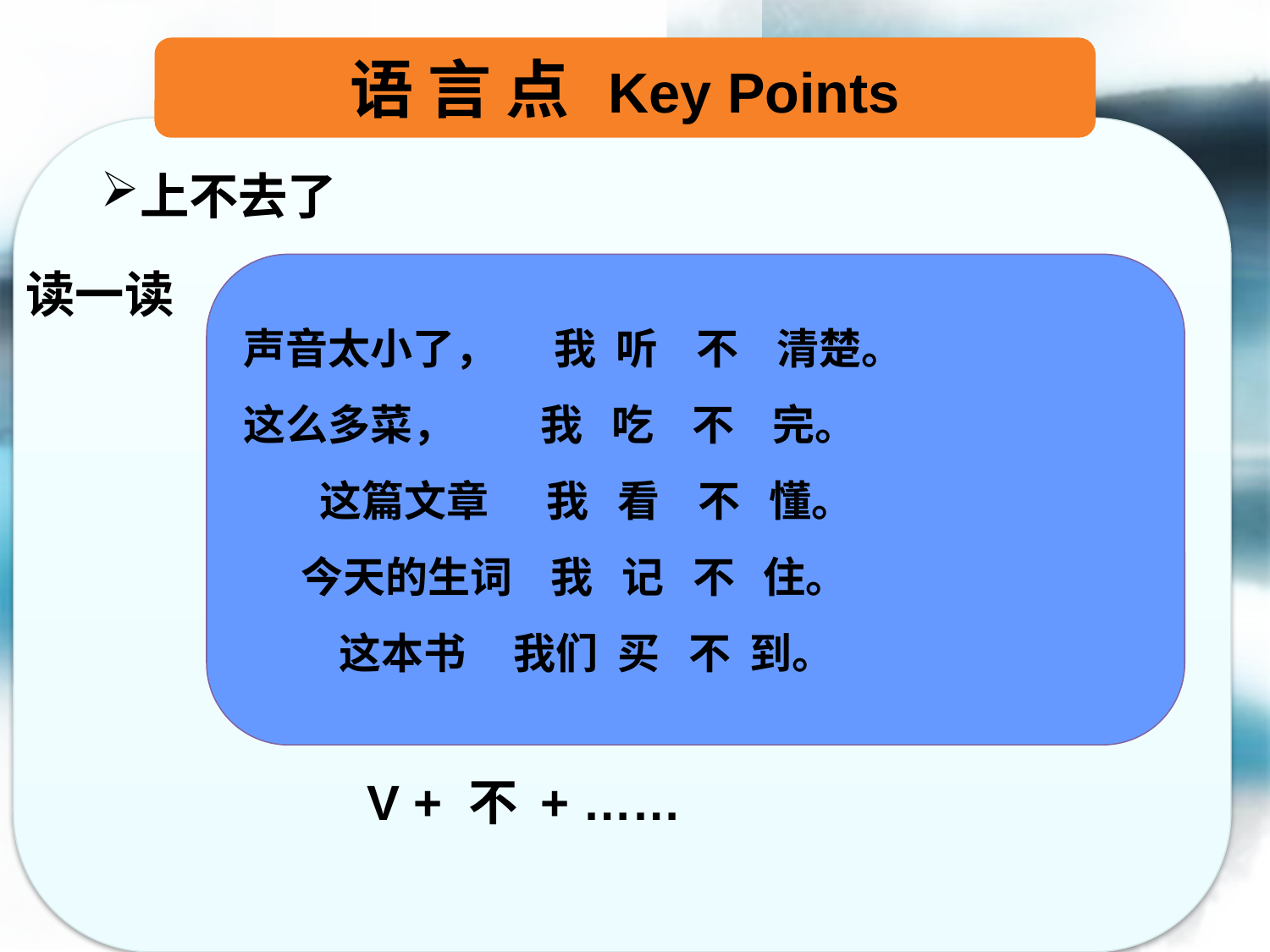

语 言 点  Key Points

上不去了

声音太小了，      我  听    不    清楚。
这么多菜，         我   吃    不    完。
       这篇文章      我   看    不   懂。
     今天的生词    我   记   不   住。
         这本书     我们  买   不  到。

读一读
            V + 不 + ……